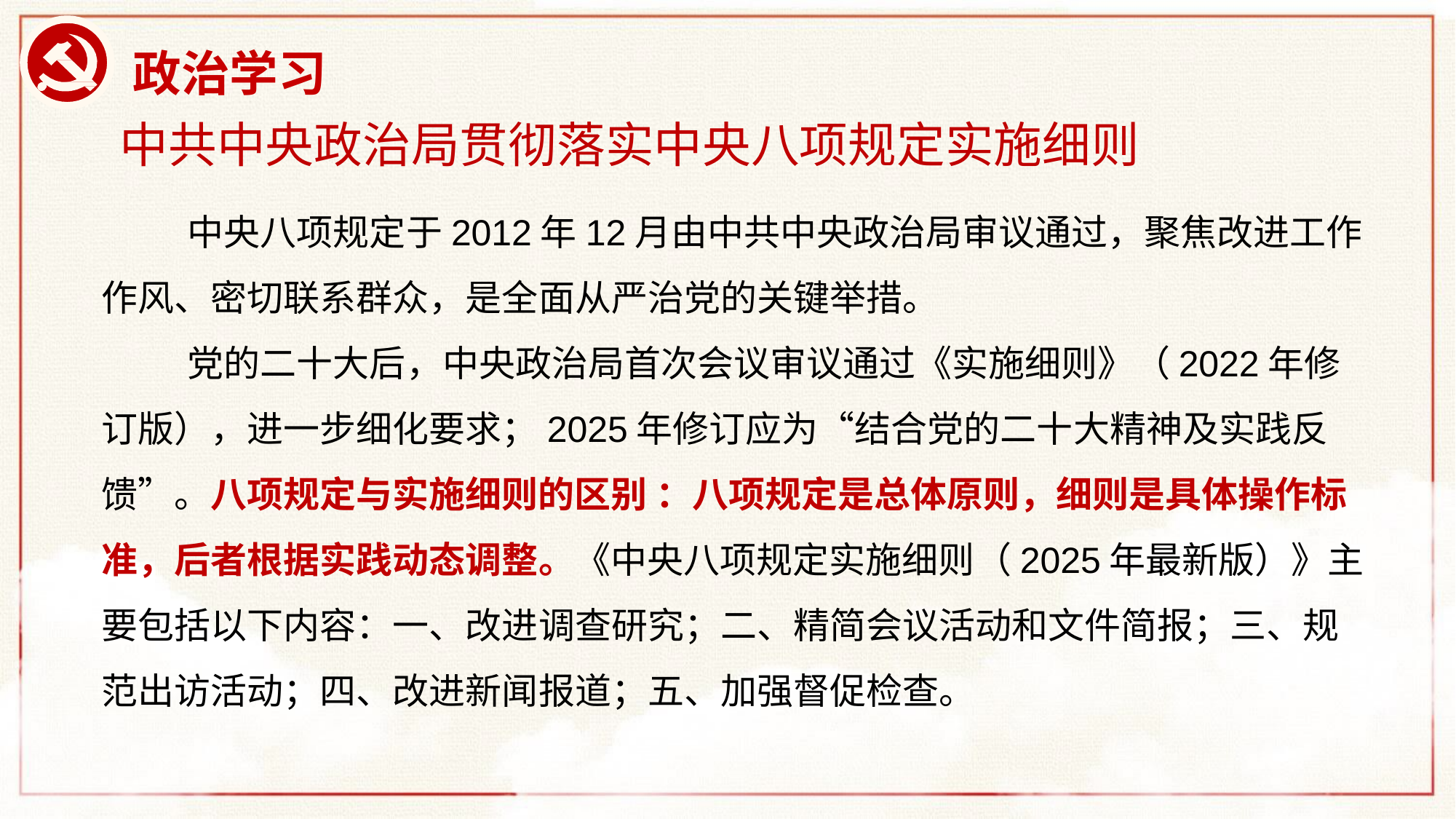

# 政治学习
中共中央政治局贯彻落实中央八项规定实施细则
中央八项规定于2012年12月由中共中央政治局审议通过，聚焦改进工作作风、密切联系群众，是全面从严治党的关键举措。
党的二十大后，中央政治局首次会议审议通过《实施细则》（2022年修订版），进一步细化要求；2025年修订应为“结合党的二十大精神及实践反馈”。八项规定与实施细则的区别 ：八项规定是总体原则，细则是具体操作标准，后者根据实践动态调整。《中央八项规定实施细则（2025年最新版）》主要包括以下内容：一、改进调查研究；二、精简会议活动和文件简报；三、规范出访活动；四、改进新闻报道；五、加强督促检查。